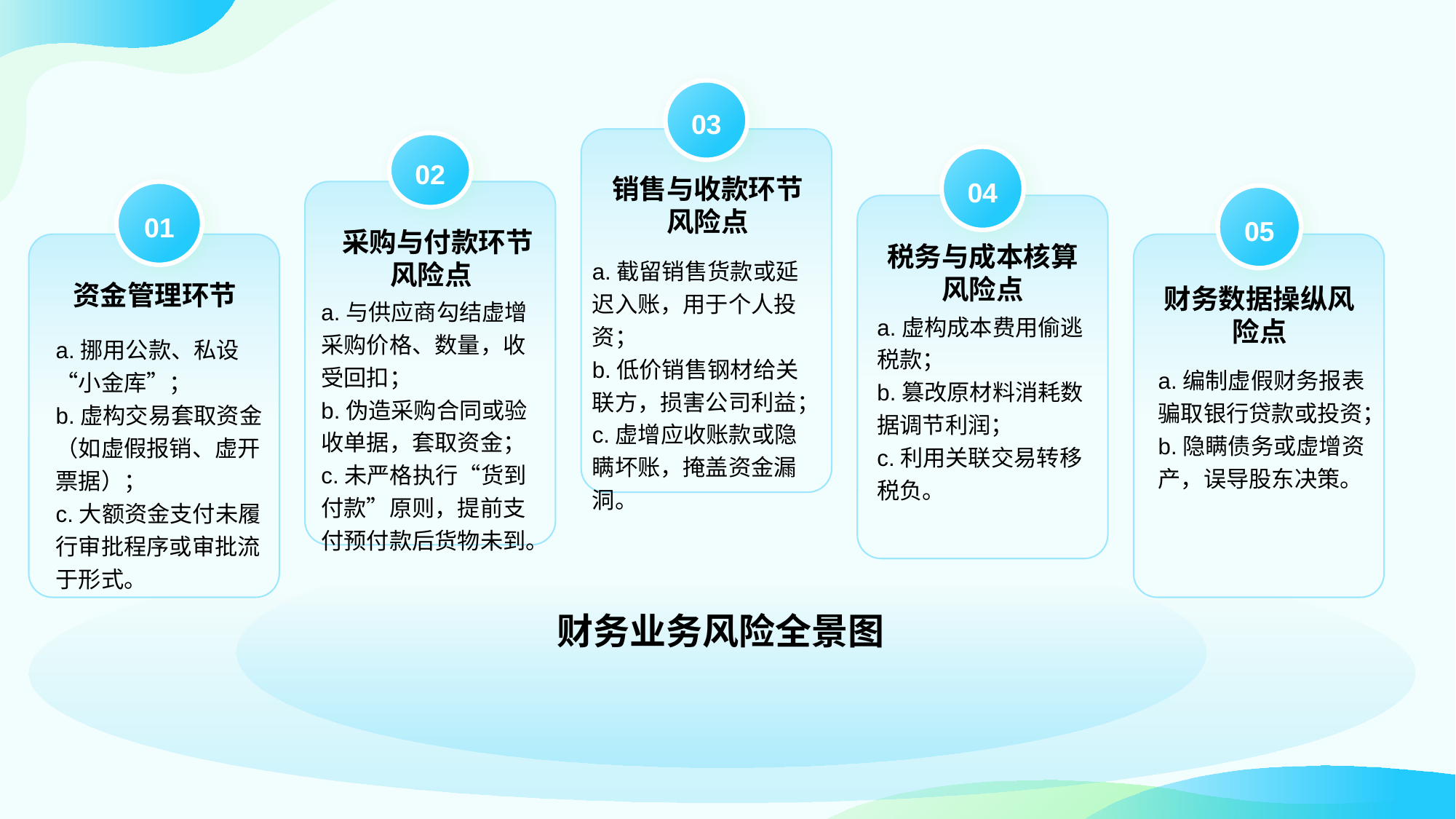

03

销售与收款环节风险点
a.截留销售货款或延迟入账，用于个人投资；
b.低价销售钢材给关联方，损害公司利益；
c.虚增应收账款或隐瞒坏账，掩盖资金漏洞。
02

 采购与付款环节风险点
a.与供应商勾结虚增采购价格、数量，收受回扣；
b.伪造采购合同或验收单据，套取资金；
c.未严格执行“货到付款”原则，提前支付预付款后货物未到。
04

税务与成本核算风险点
a.虚构成本费用偷逃税款；
b.篡改原材料消耗数据调节利润；
c.利用关联交易转移税负。
01

资金管理环节
a.挪用公款、私设“小金库”；
b.虚构交易套取资金（如虚假报销、虚开票据）；
c.大额资金支付未履行审批程序或审批流于形式。
05

财务数据操纵风险点
a.编制虚假财务报表骗取银行贷款或投资；
b.隐瞒债务或虚增资产，误导股东决策。

财务业务风险全景图